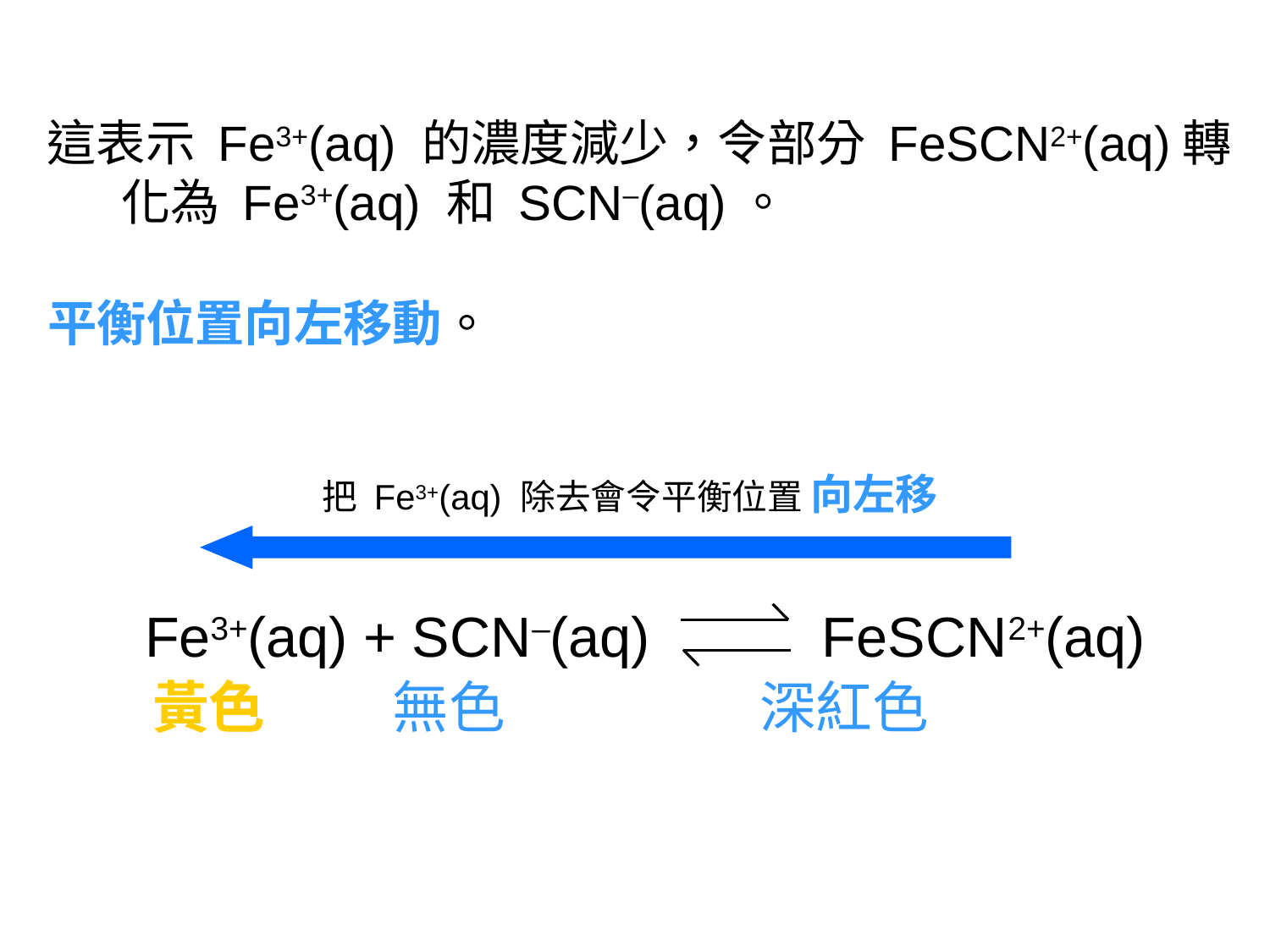

這表示 Fe3+(aq) 的濃度減少，令部分 FeSCN2+(aq)轉化為 Fe3+(aq) 和 SCN–(aq)。
平衡位置向左移動。
把 Fe3+(aq) 除去會令平衡位置 向左移

Fe3+(aq) + SCN–(aq)           FeSCN2+(aq)
黃色          無色                    深紅色